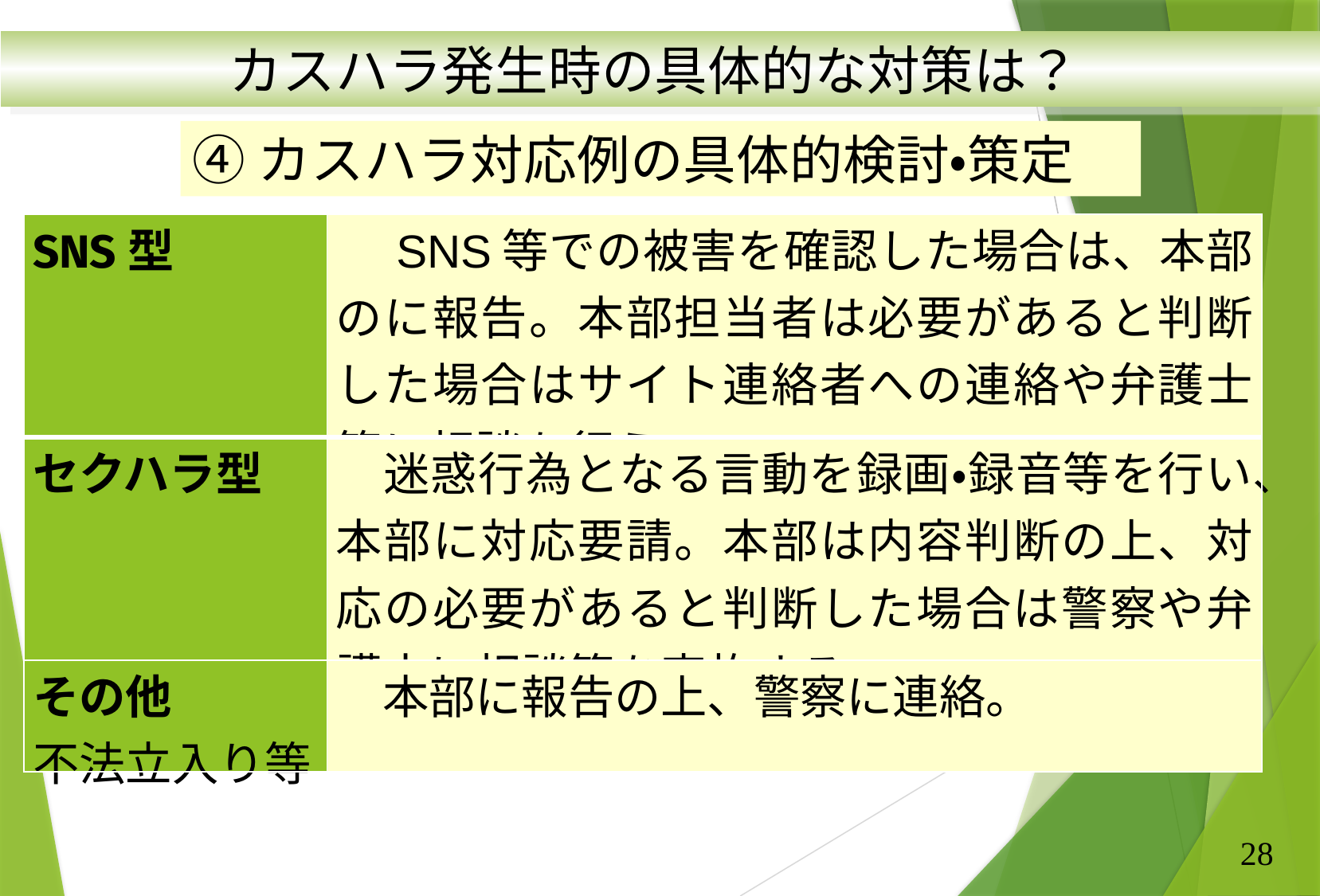

カスハラ発生時の具体的な対策は？
④カスハラ対応例の具体的検討・策定
| SNS型 | SNS等での被害を確認した場合は、本部のに報告。本部担当者は必要があると判断した場合はサイト連絡者への連絡や弁護士等に相談を行う。 |
| --- | --- |
| セクハラ型 | 迷惑行為となる言動を録画・録音等を行い、本部に対応要請。本部は内容判断の上、対応の必要があると判断した場合は警察や弁護士に相談等を実施する。 |
| その他 不法立入り等 | 本部に報告の上、警察に連絡。 |
28